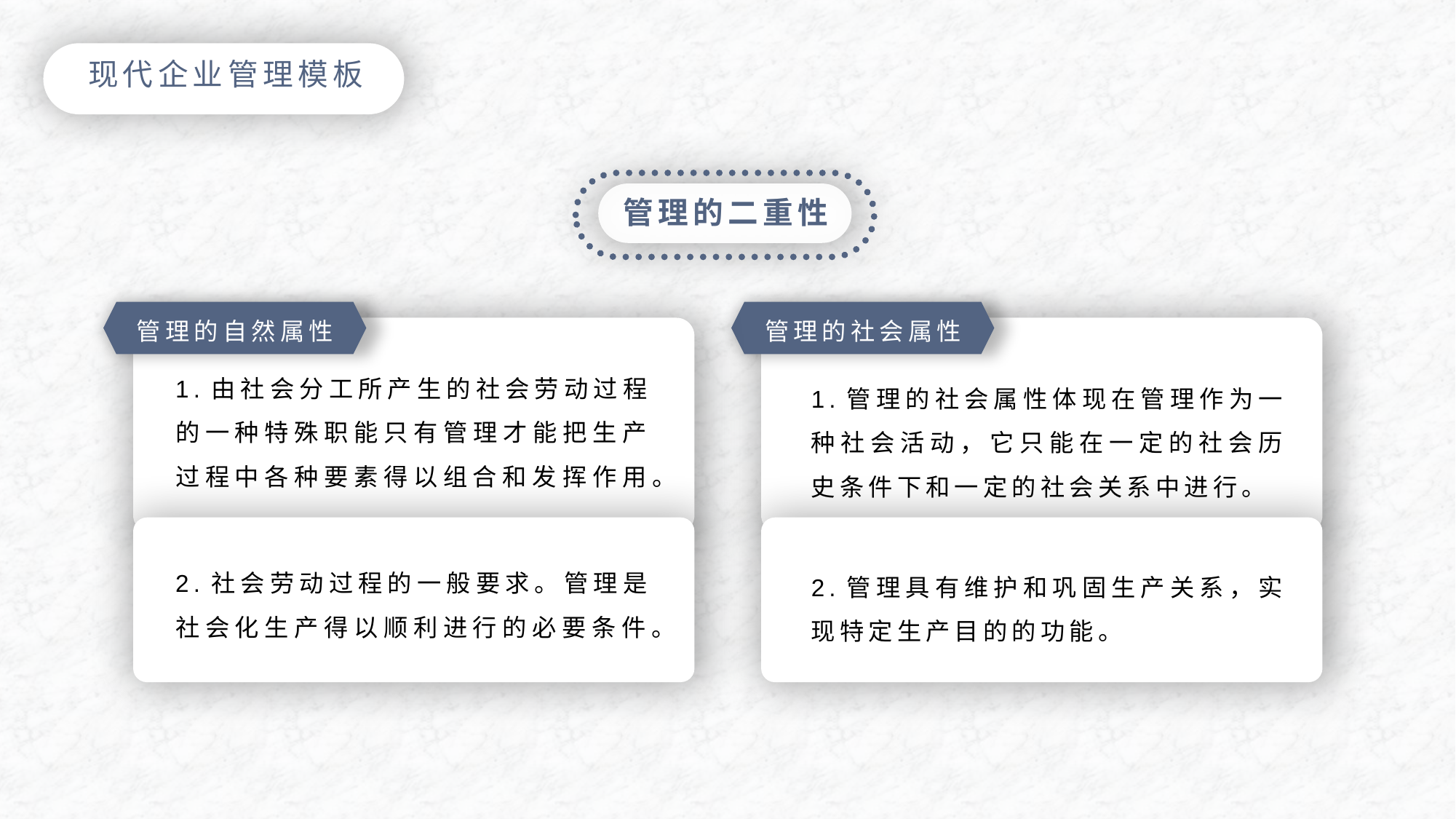

管理的二重性
管理的自然属性

管理的社会属性

1.由社会分工所产生的社会劳动过程的一种特殊职能只有管理才能把生产过程中各种要素得以组合和发挥作用。
1.管理的社会属性体现在管理作为一种社会活动，它只能在一定的社会历史条件下和一定的社会关系中进行。

2.社会劳动过程的一般要求。管理是社会化生产得以顺利进行的必要条件。
2.管理具有维护和巩固生产关系，实现特定生产目的的功能。